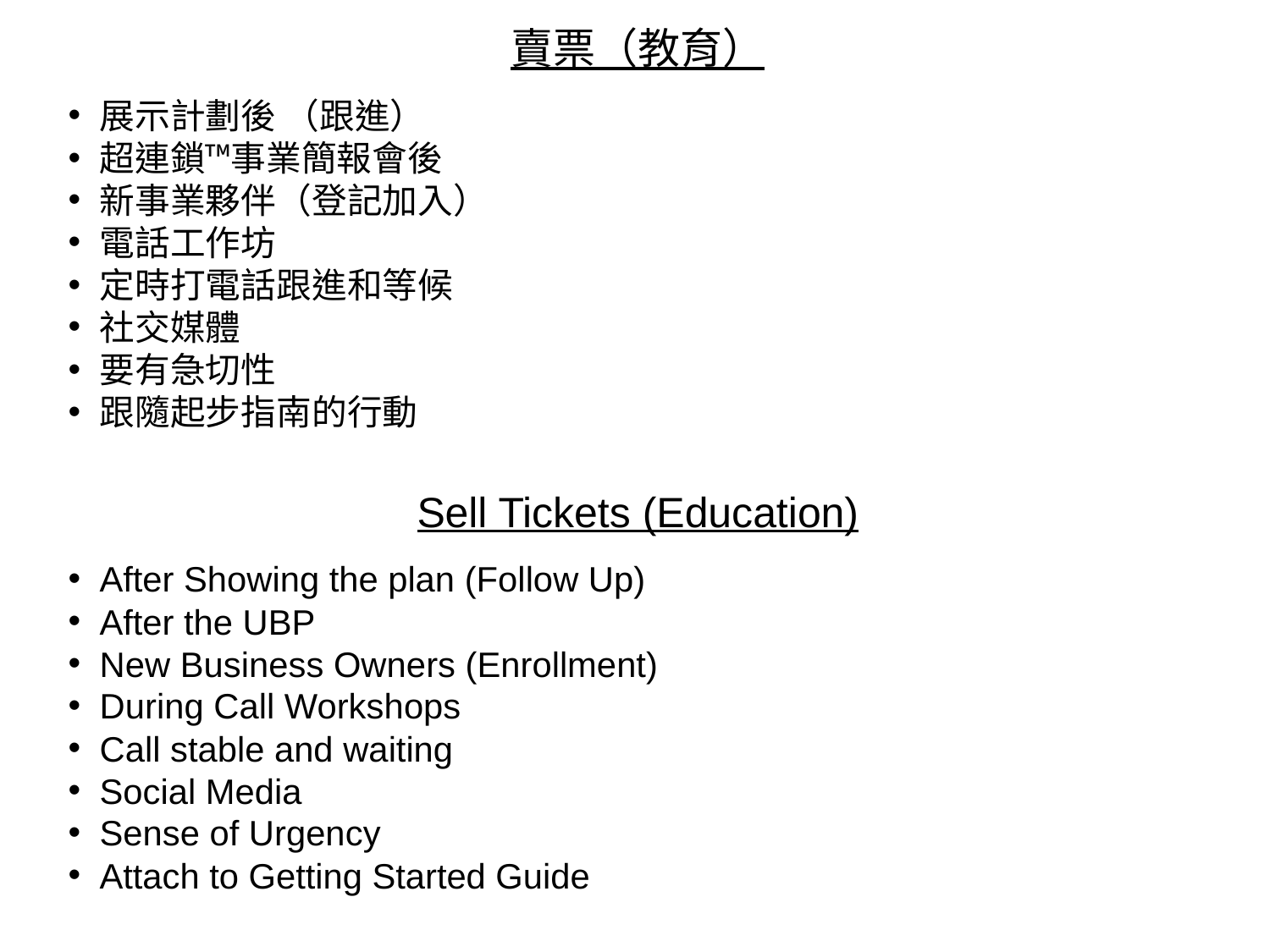

賣票（教育）

展示計劃後 （跟進）
超連鎖™事業簡報會後
新事業夥伴（登記加入）
電話工作坊
定時打電話跟進和等候
社交媒體
要有急切性
跟隨起步指南的行動

Sell Tickets (Education)

After Showing the plan (Follow Up)
After the UBP
New Business Owners (Enrollment)
During Call Workshops
Call stable and waiting
Social Media
Sense of Urgency
Attach to Getting Started Guide